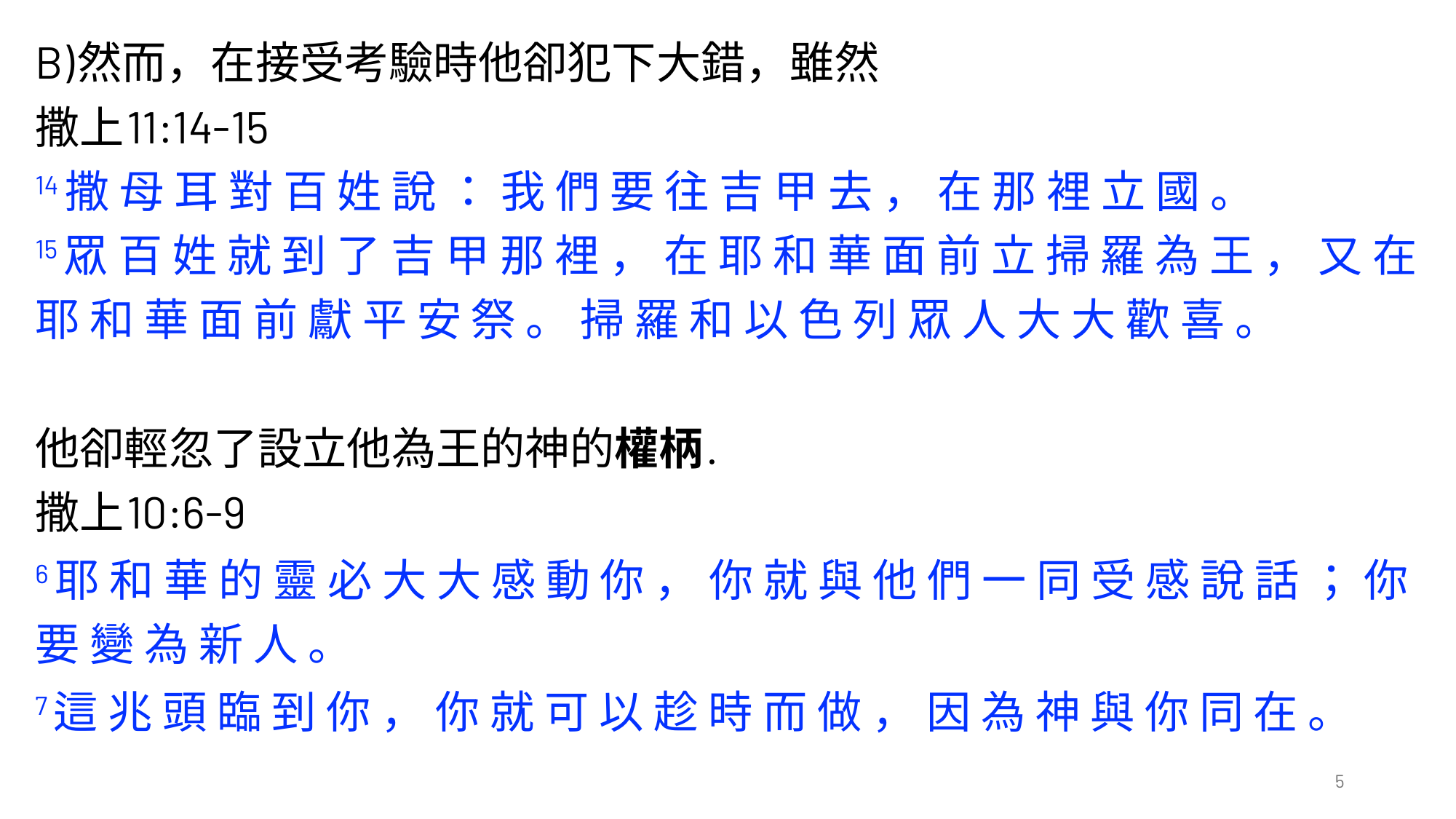

B)然而，在接受考驗時他卻犯下大錯，雖然
撒上11:14-15
14 撒 母 耳 對 百 姓 說 ： 我 們 要 往 吉 甲 去 ， 在 那 裡 立 國 。
15 眾 百 姓 就 到 了 吉 甲 那 裡 ， 在 耶 和 華 面 前 立 掃 羅 為 王 ， 又 在 耶 和 華 面 前 獻 平 安 祭 。 掃 羅 和 以 色 列 眾 人 大 大 歡 喜 。

他卻輕忽了設立他為王的神的權柄.
撒上10:6-9
6 耶 和 華 的 靈 必 大 大 感 動 你 ， 你 就 與 他 們 一 同 受 感 說 話 ； 你 要 變 為 新 人 。
7 這 兆 頭 臨 到 你 ， 你 就 可 以 趁 時 而 做 ， 因 為 神 與 你 同 在 。

5